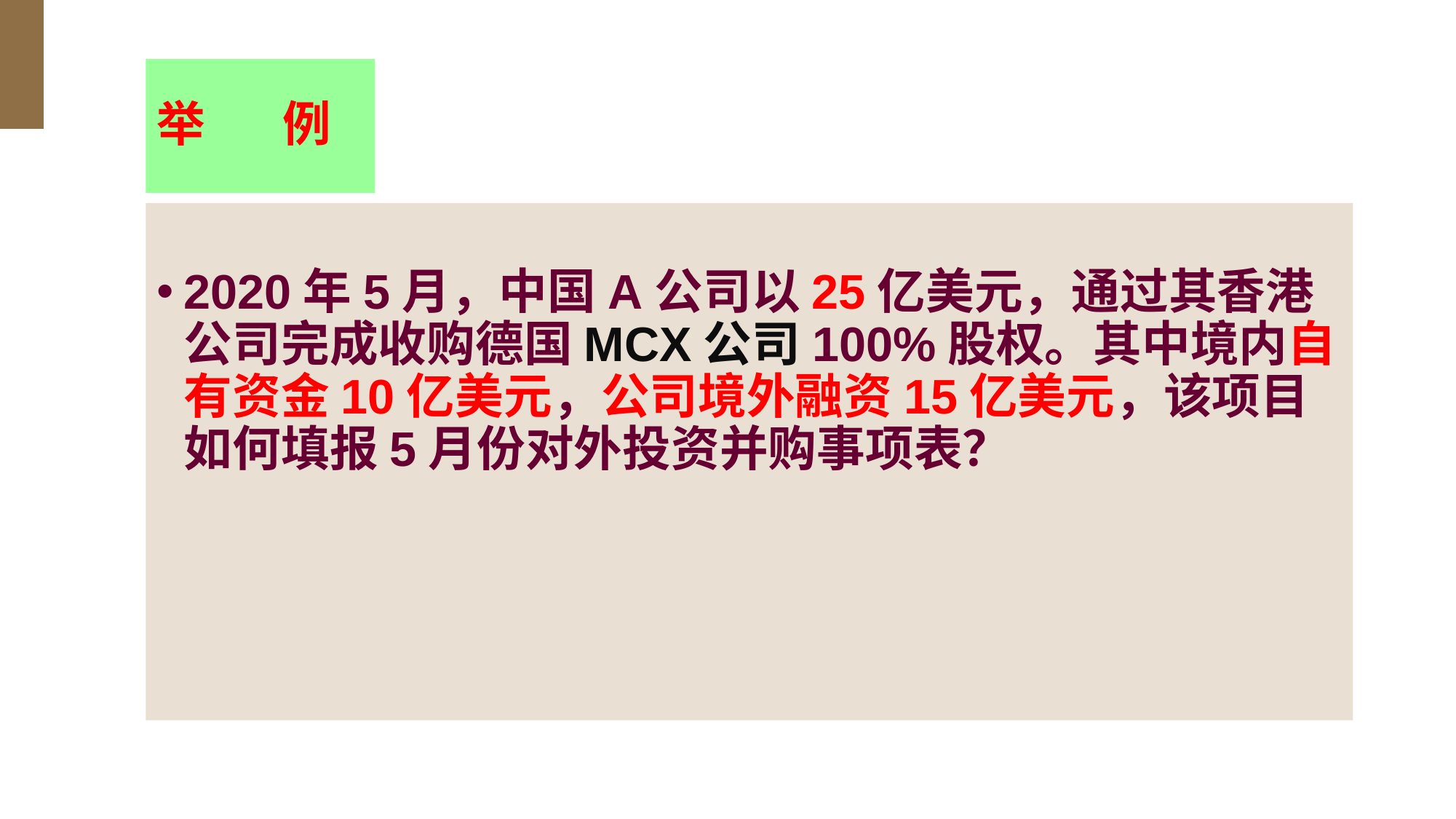

# 举       例

2020年5月，中国A公司以25亿美元，通过其香港公司完成收购德国MCX公司100%股权。其中境内自有资金10亿美元，公司境外融资15亿美元，该项目如何填报5月份对外投资并购事项表？